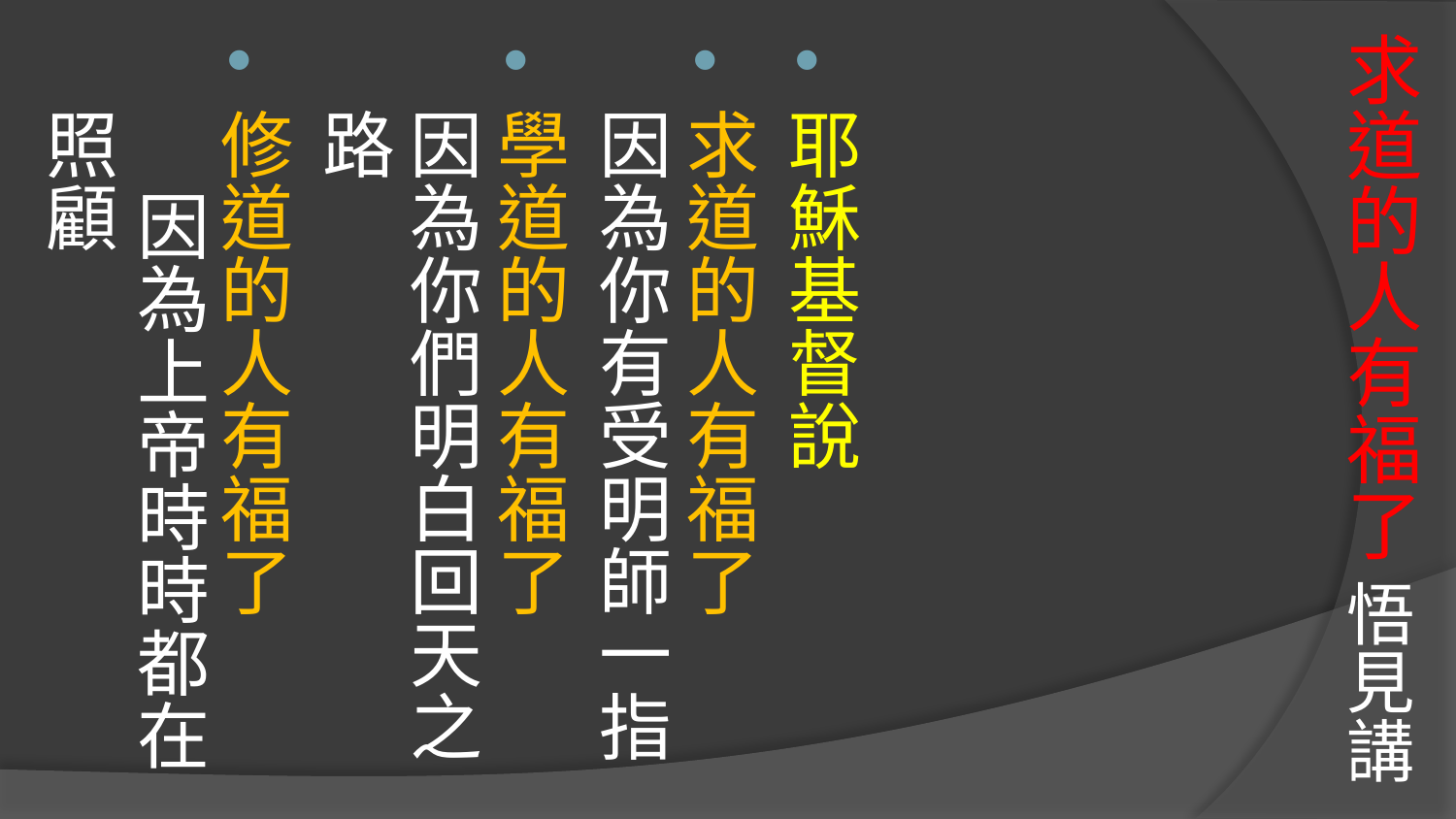

# 求道的人有福了 悟見講
耶穌基督說
求道的人有福了         因為你有受明師一指
學道的人有福了          因為你們明白回天之路
修道的人有福了                因為上帝時時都在照顧